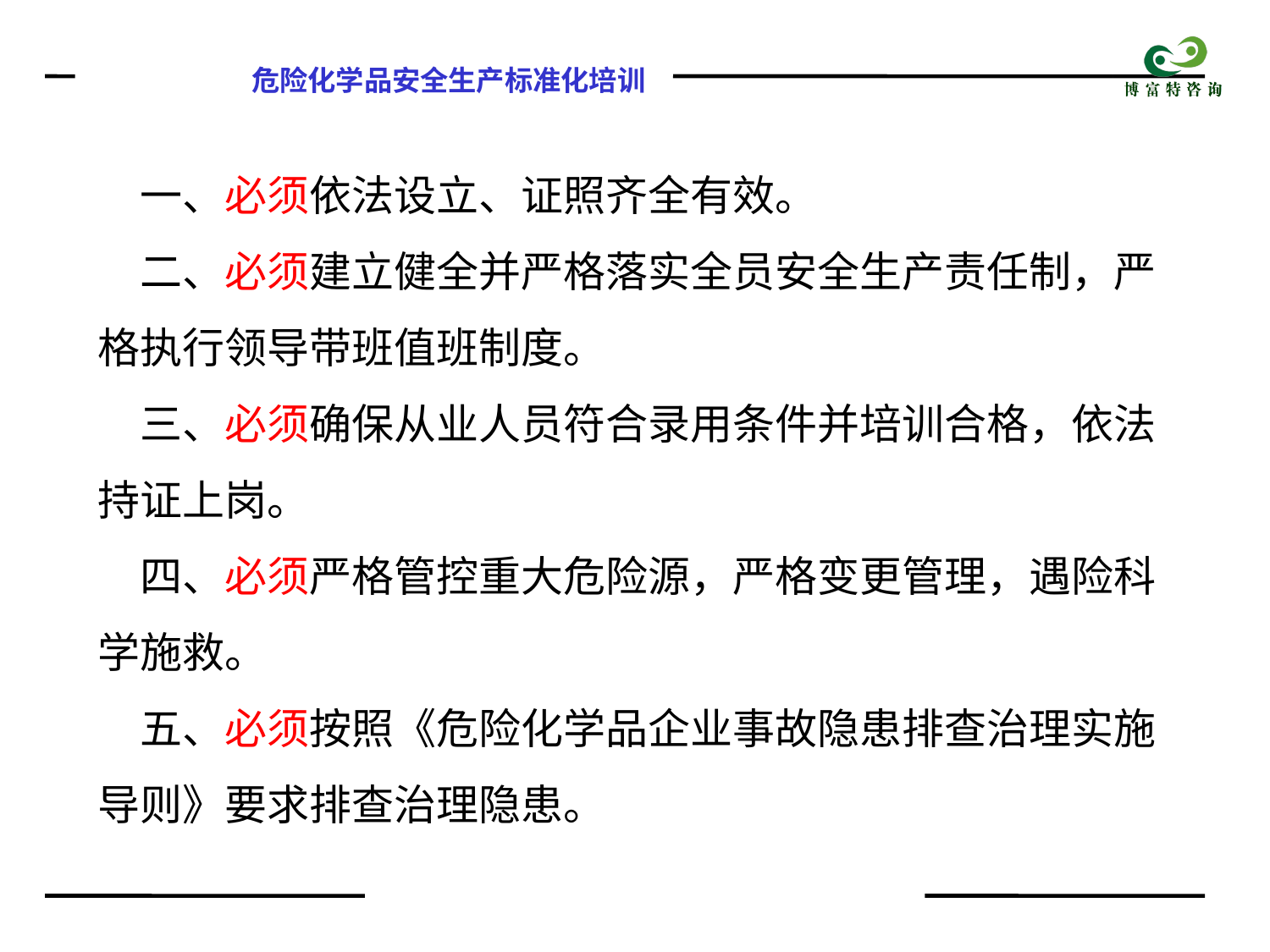

一、必须依法设立、证照齐全有效。
二、必须建立健全并严格落实全员安全生产责任制，严格执行领导带班值班制度。
三、必须确保从业人员符合录用条件并培训合格，依法持证上岗。
四、必须严格管控重大危险源，严格变更管理，遇险科学施救。
五、必须按照《危险化学品企业事故隐患排查治理实施导则》要求排查治理隐患。